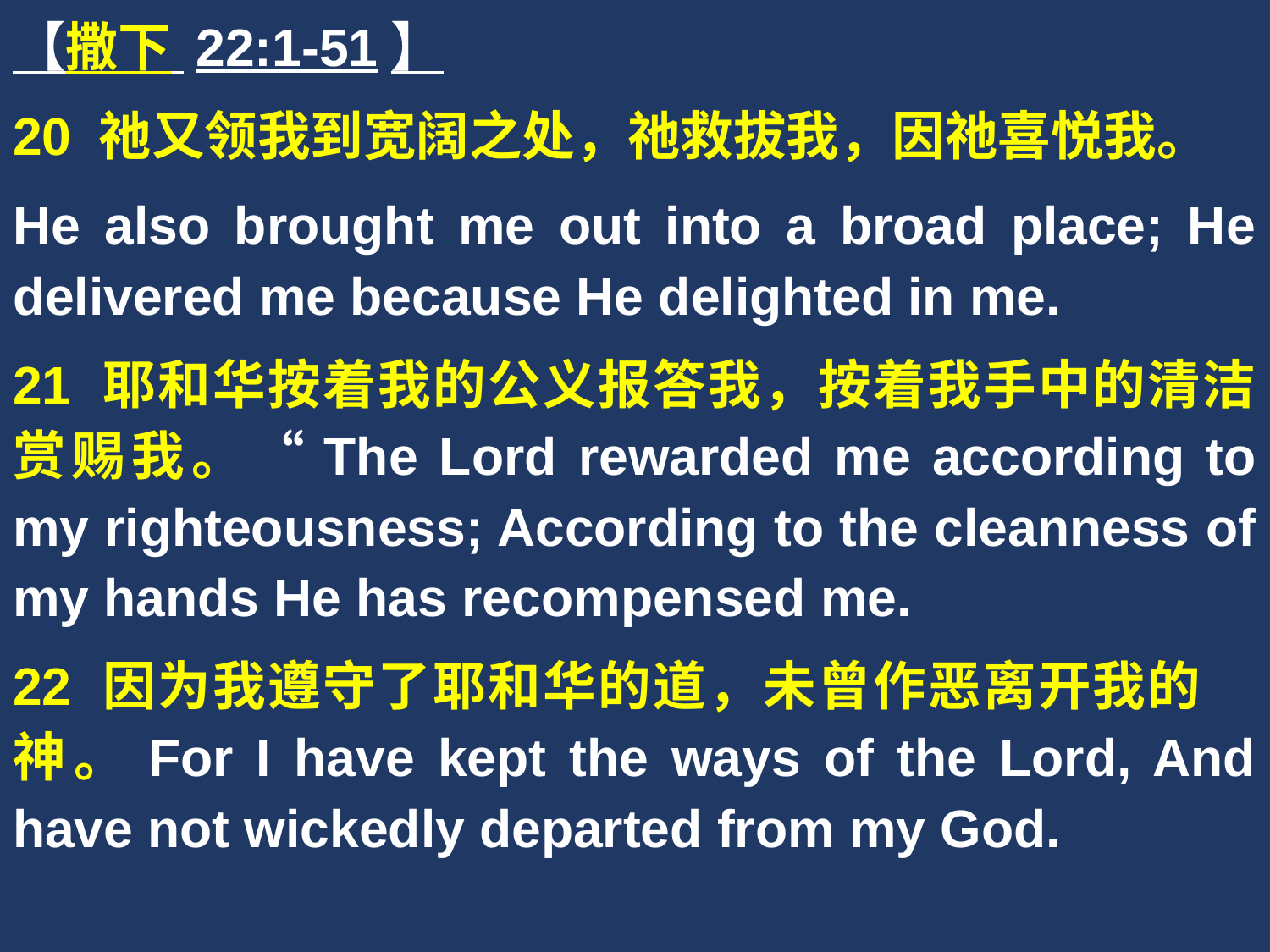

【撒下 22:1-51】
20 祂又领我到宽阔之处，祂救拔我，因祂喜悦我。
He also brought me out into a broad place; He delivered me because He delighted in me.
21 耶和华按着我的公义报答我，按着我手中的清洁赏赐我。“The Lord rewarded me according to my righteousness; According to the cleanness of my hands He has recompensed me.
22 因为我遵守了耶和华的道，未曾作恶离开我的　神。For I have kept the ways of the Lord, And have not wickedly departed from my God.